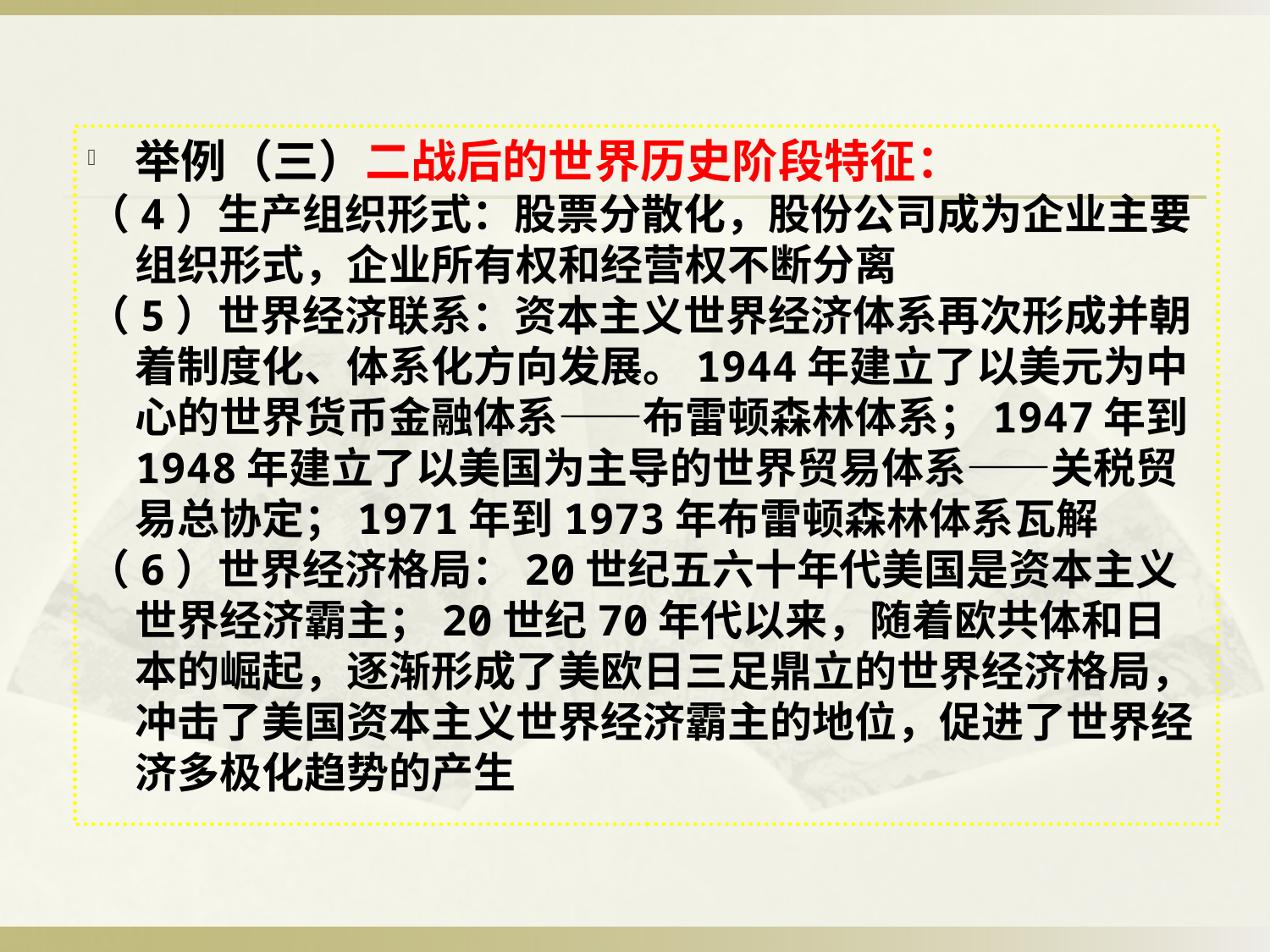

举例（三）二战后的世界历史阶段特征：
（4）生产组织形式：股票分散化，股份公司成为企业主要组织形式，企业所有权和经营权不断分离
（5）世界经济联系：资本主义世界经济体系再次形成并朝着制度化、体系化方向发展。1944年建立了以美元为中心的世界货币金融体系——布雷顿森林体系；1947年到1948年建立了以美国为主导的世界贸易体系——关税贸易总协定；1971年到1973年布雷顿森林体系瓦解
（6）世界经济格局：20世纪五六十年代美国是资本主义世界经济霸主；20世纪70年代以来，随着欧共体和日本的崛起，逐渐形成了美欧日三足鼎立的世界经济格局，冲击了美国资本主义世界经济霸主的地位，促进了世界经济多极化趋势的产生